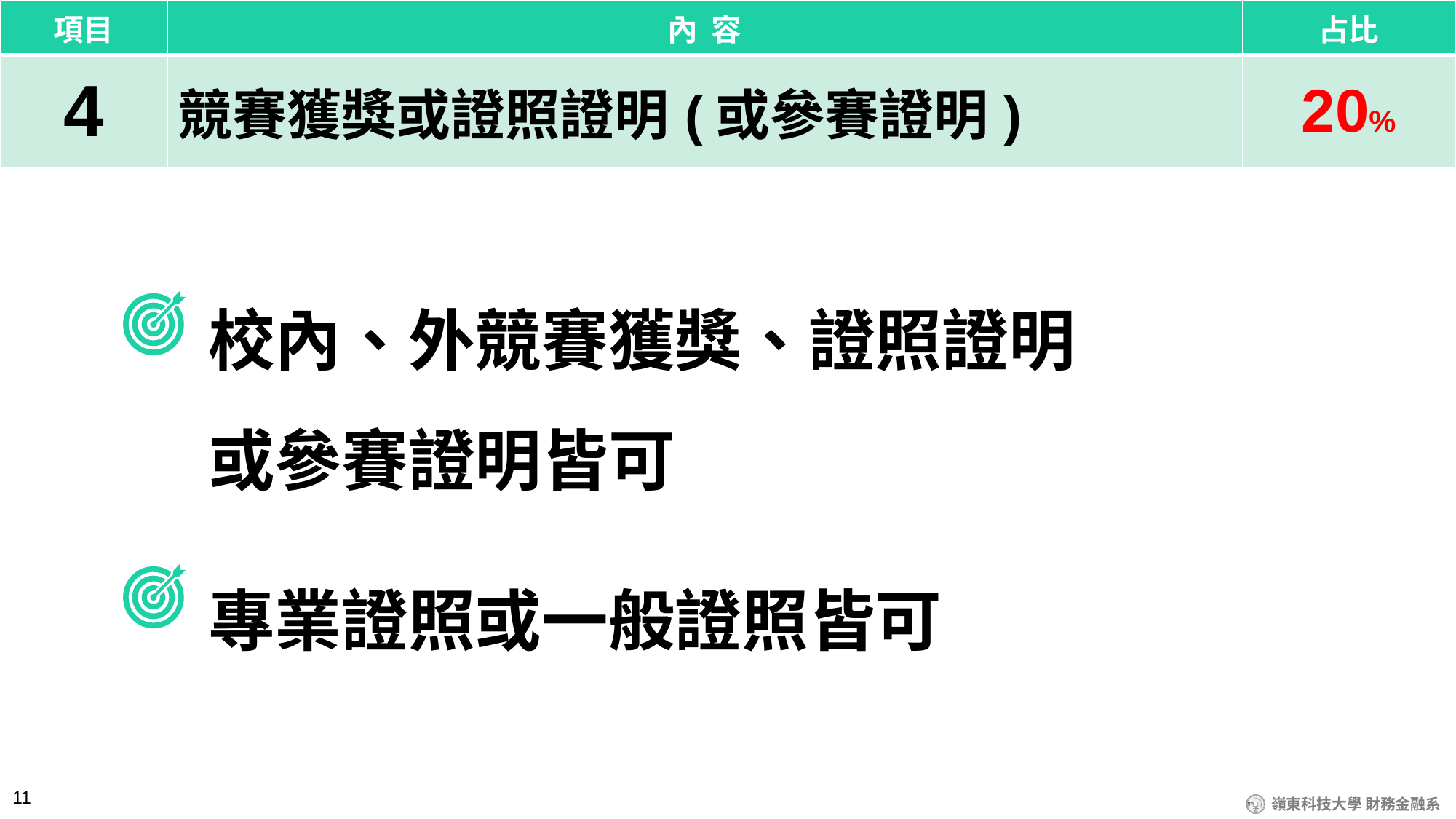

| 項目 | 內 容 | 占比 |
| --- | --- | --- |
| 4 | 競賽獲獎或證照證明(或參賽證明) | 20% |
校內、外競賽獲獎、證照證明或參賽證明皆可
專業證照或一般證照皆可